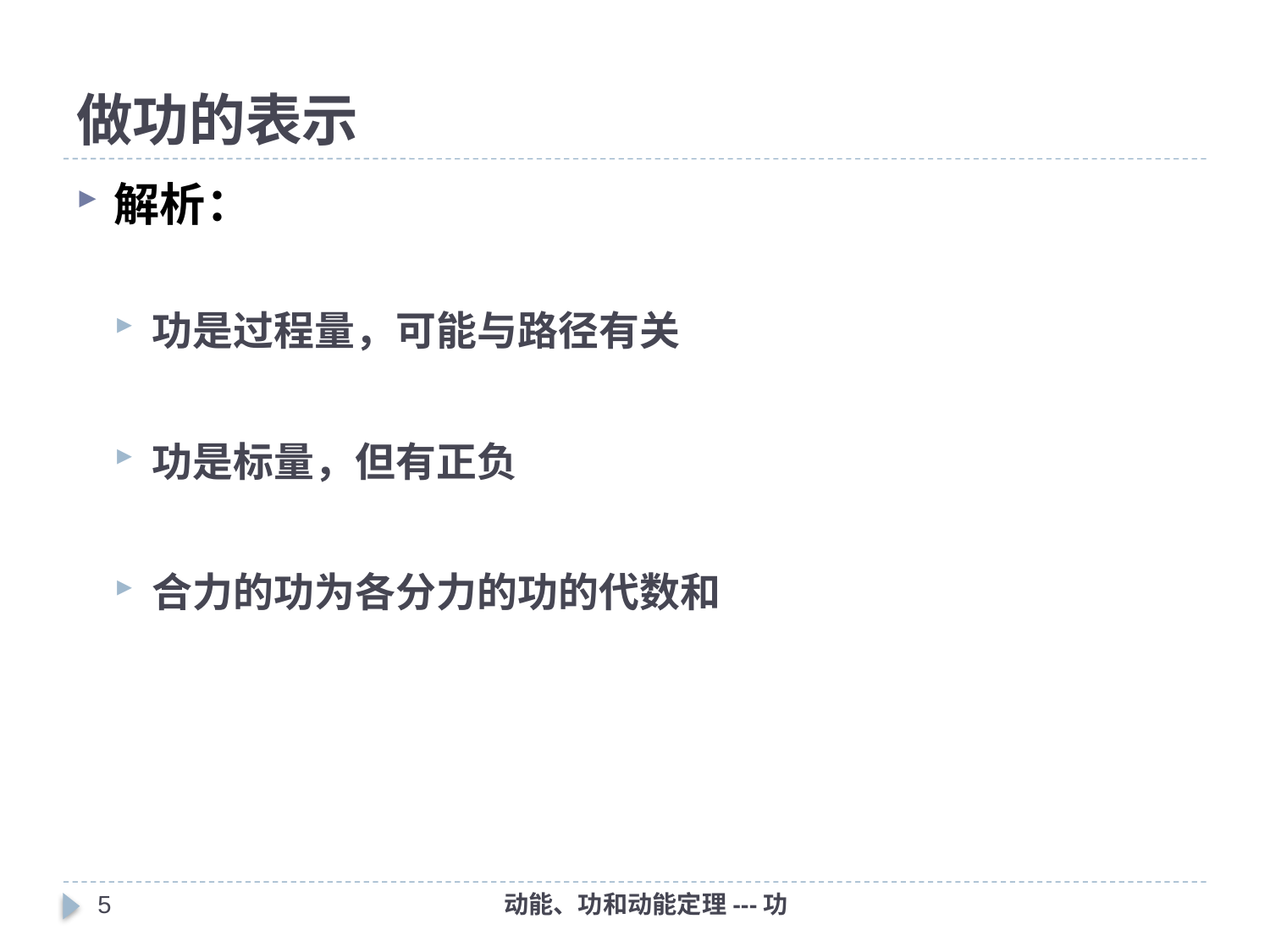

# 做功的表示
解析：

功是过程量，可能与路径有关

功是标量，但有正负

合力的功为各分力的功的代数和
5
动能、功和动能定理---功